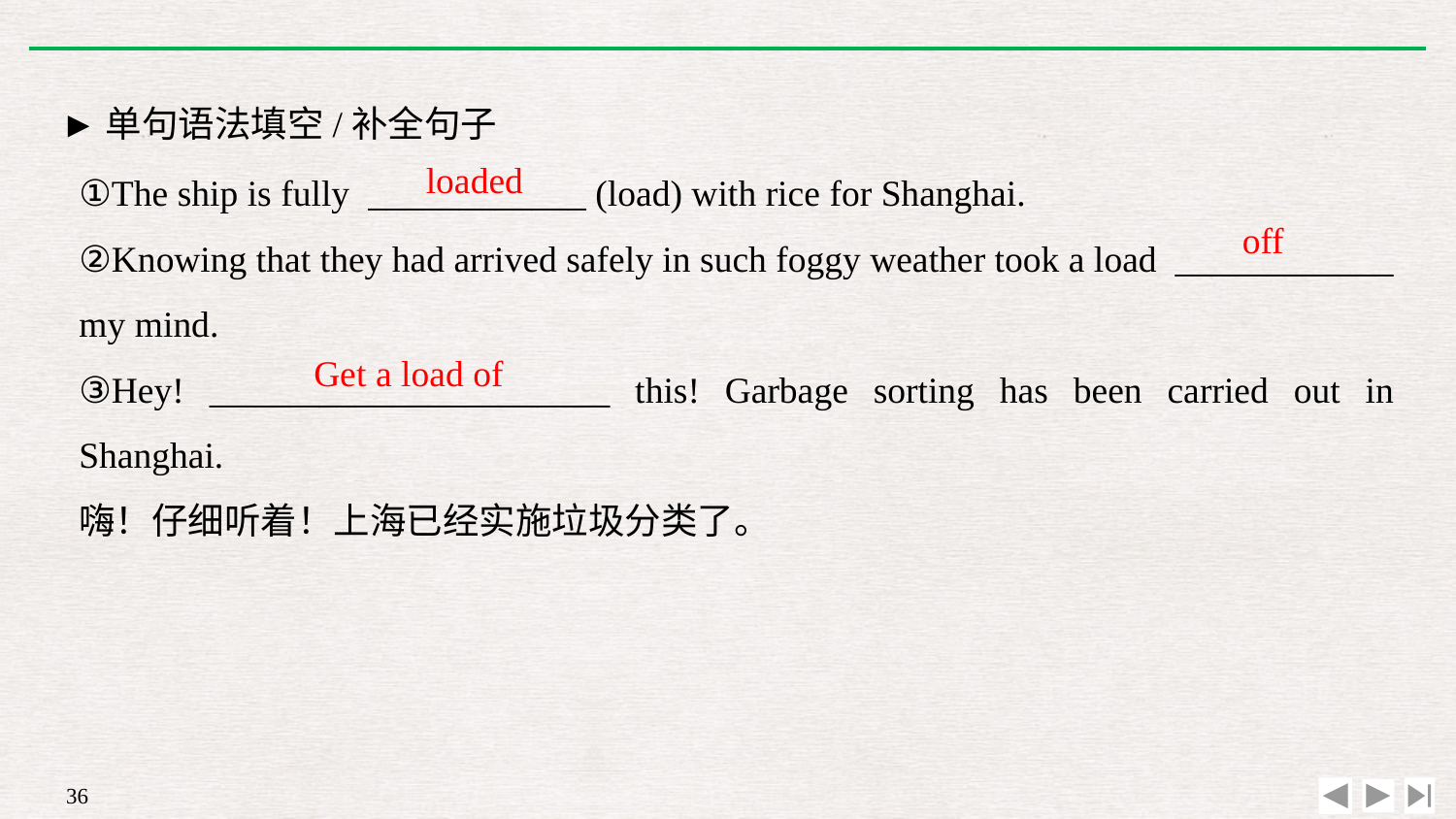

►单句语法填空/补全句子
①The ship is fully  ____________ (load) with rice for Shanghai.
②Knowing that they had arrived safely in such foggy weather took a load  ____________ my mind.
③Hey! ______________________ this! Garbage sorting has been carried out in Shanghai.
嗨！仔细听着！上海已经实施垃圾分类了。
loaded
off
Get a load of